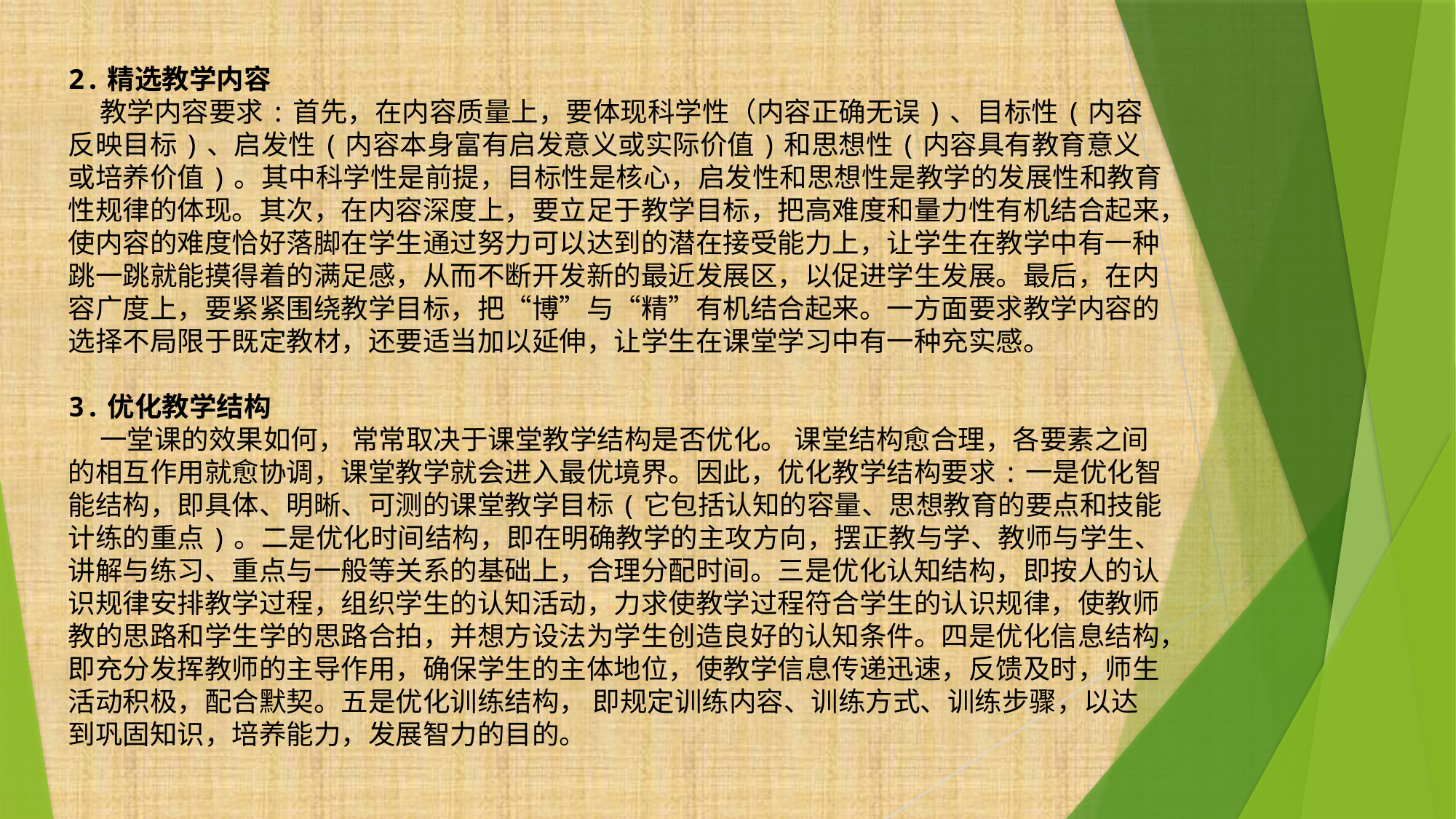

2.精选教学内容
    教学内容要求:首先，在内容质量上，要体现科学性（内容正确无误)、目标性(内容反映目标)、启发性(内容本身富有启发意义或实际价值)和思想性(内容具有教育意义或培养价值)。其中科学性是前提，目标性是核心，启发性和思想性是教学的发展性和教育性规律的体现。其次，在内容深度上，要立足于教学目标，把高难度和量力性有机结合起来，使内容的难度恰好落脚在学生通过努力可以达到的潜在接受能力上，让学生在教学中有一种跳一跳就能摸得着的满足感，从而不断开发新的最近发展区，以促进学生发展。最后，在内容广度上，要紧紧围绕教学目标，把“博”与“精”有机结合起来。一方面要求教学内容的选择不局限于既定教材，还要适当加以延伸，让学生在课堂学习中有一种充实感。

3.优化教学结构
    一堂课的效果如何， 常常取决于课堂教学结构是否优化。 课堂结构愈合理，各要素之间的相互作用就愈协调，课堂教学就会进入最优境界。因此，优化教学结构要求:一是优化智能结构，即具体、明晰、可测的课堂教学目标(它包括认知的容量、思想教育的要点和技能计练的重点)。二是优化时间结构，即在明确教学的主攻方向，摆正教与学、教师与学生、讲解与练习、重点与一般等关系的基础上，合理分配时间。三是优化认知结构，即按人的认识规律安排教学过程，组织学生的认知活动，力求使教学过程符合学生的认识规律，使教师教的思路和学生学的思路合拍，并想方设法为学生创造良好的认知条件。四是优化信息结构，即充分发挥教师的主导作用，确保学生的主体地位，使教学信息传递迅速，反馈及时，师生活动积极，配合默契。五是优化训练结构， 即规定训练内容、训练方式、训练步骤，以达到巩固知识，培养能力，发展智力的目的。